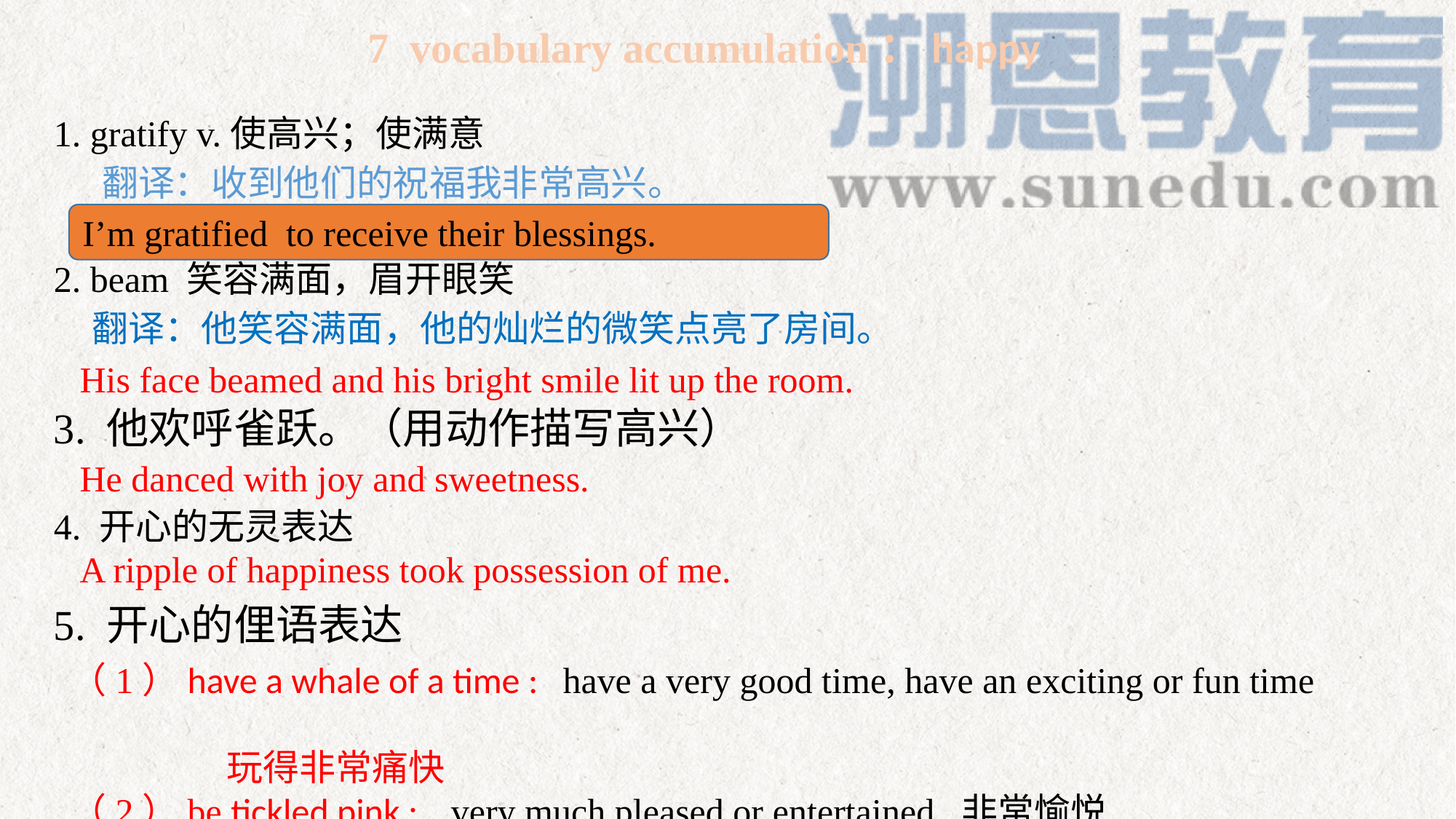

7  vocabulary accumulation：happy
1. gratify v.使高兴；使满意
    翻译：收到他们的祝福我非常高兴。

2. beam 笑容满面，眉开眼笑
   翻译：他笑容满面，他的灿烂的微笑点亮了房间。

3. 他欢呼雀跃。（用动作描写高兴）

4. 开心的无灵表达

5. 开心的俚语表达

It is gratifying that I have received their blessings.
I’m gratified  to receive their blessings.
His face beamed and his bright smile lit up the room.
He danced with joy and sweetness.
A ripple of happiness took possession of me.
（1）have a whale of a time :   have a very good time, have an exciting or fun time
                  玩得非常痛快
（2）be tickled pink :    very much pleased or entertained  非常愉悦